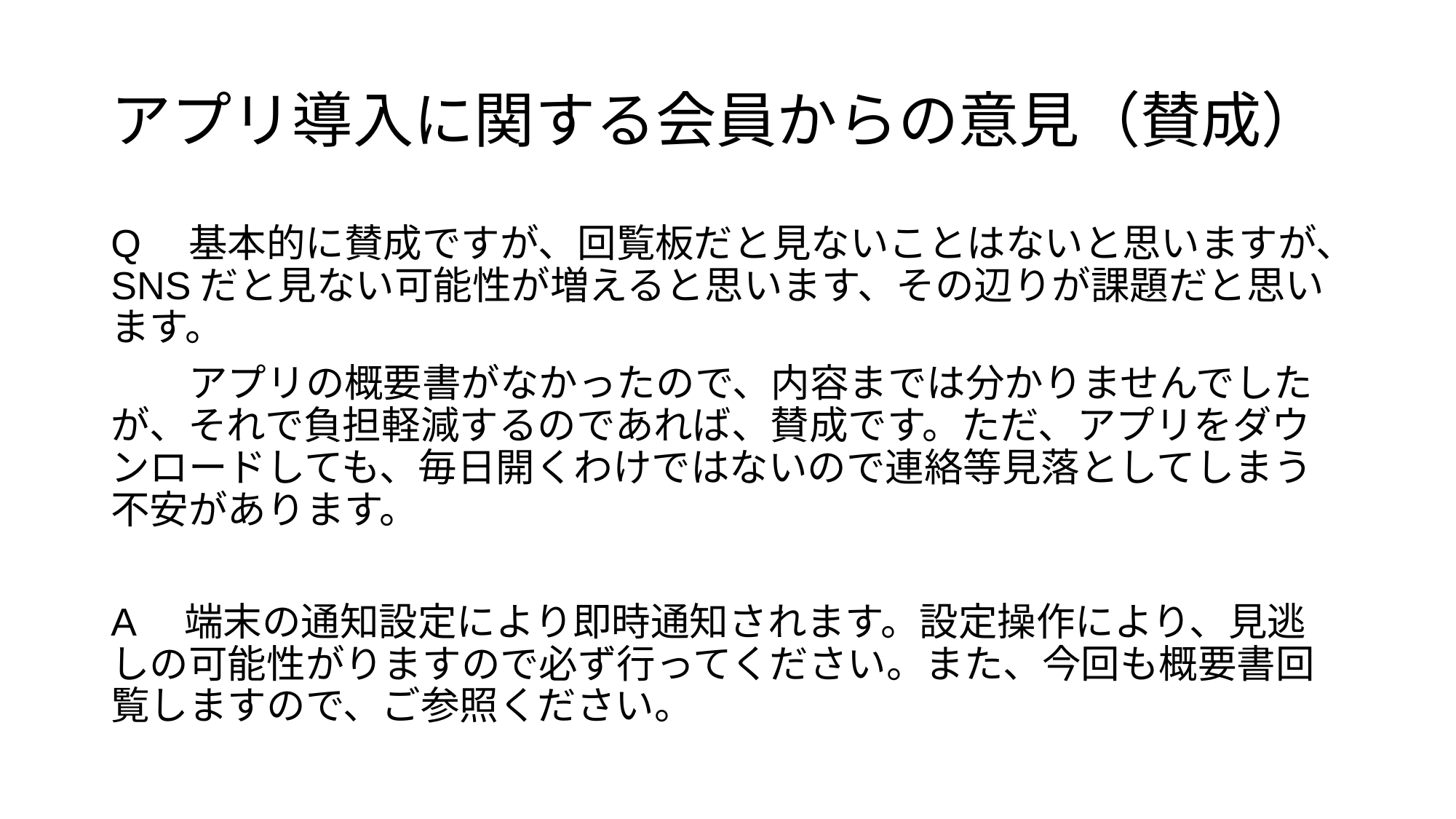

# アプリ導入に関する会員からの意見（賛成）
Q　基本的に賛成ですが、回覧板だと見ないことはないと思いますが、SNSだと見ない可能性が増えると思います、その辺りが課題だと思います。
　　アプリの概要書がなかったので、内容までは分かりませんでしたが、それで負担軽減するのであれば、賛成です。ただ、アプリをダウンロードしても、毎日開くわけではないので連絡等見落としてしまう不安があります。

A　端末の通知設定により即時通知されます。設定操作により、見逃しの可能性がりますので必ず行ってください。また、今回も概要書回覧しますので、ご参照ください。